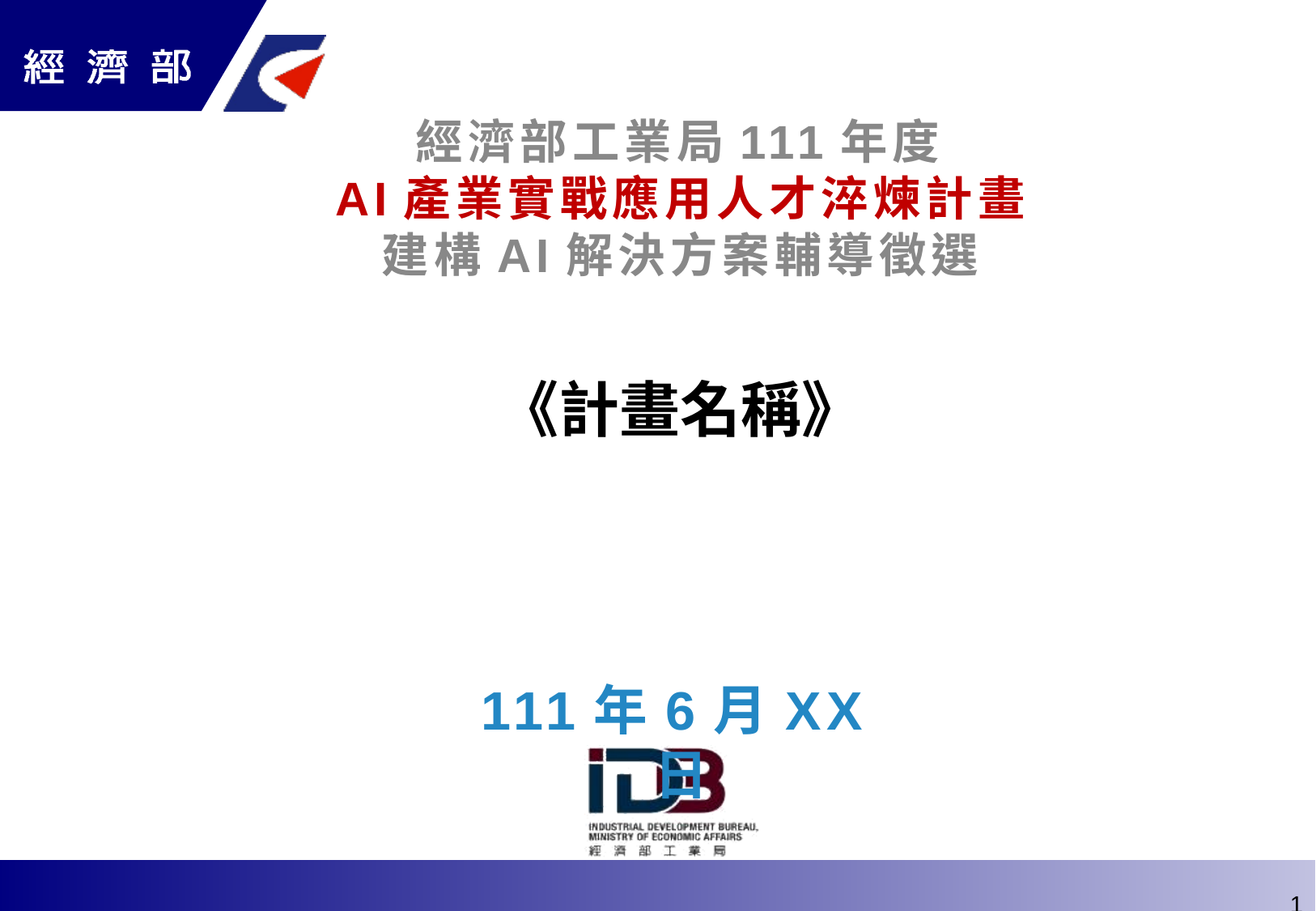

經濟部工業局111年度
AI產業實戰應用人才淬煉計畫
建構AI解決方案輔導徵選
《計畫名稱》
111年6月XX日
1